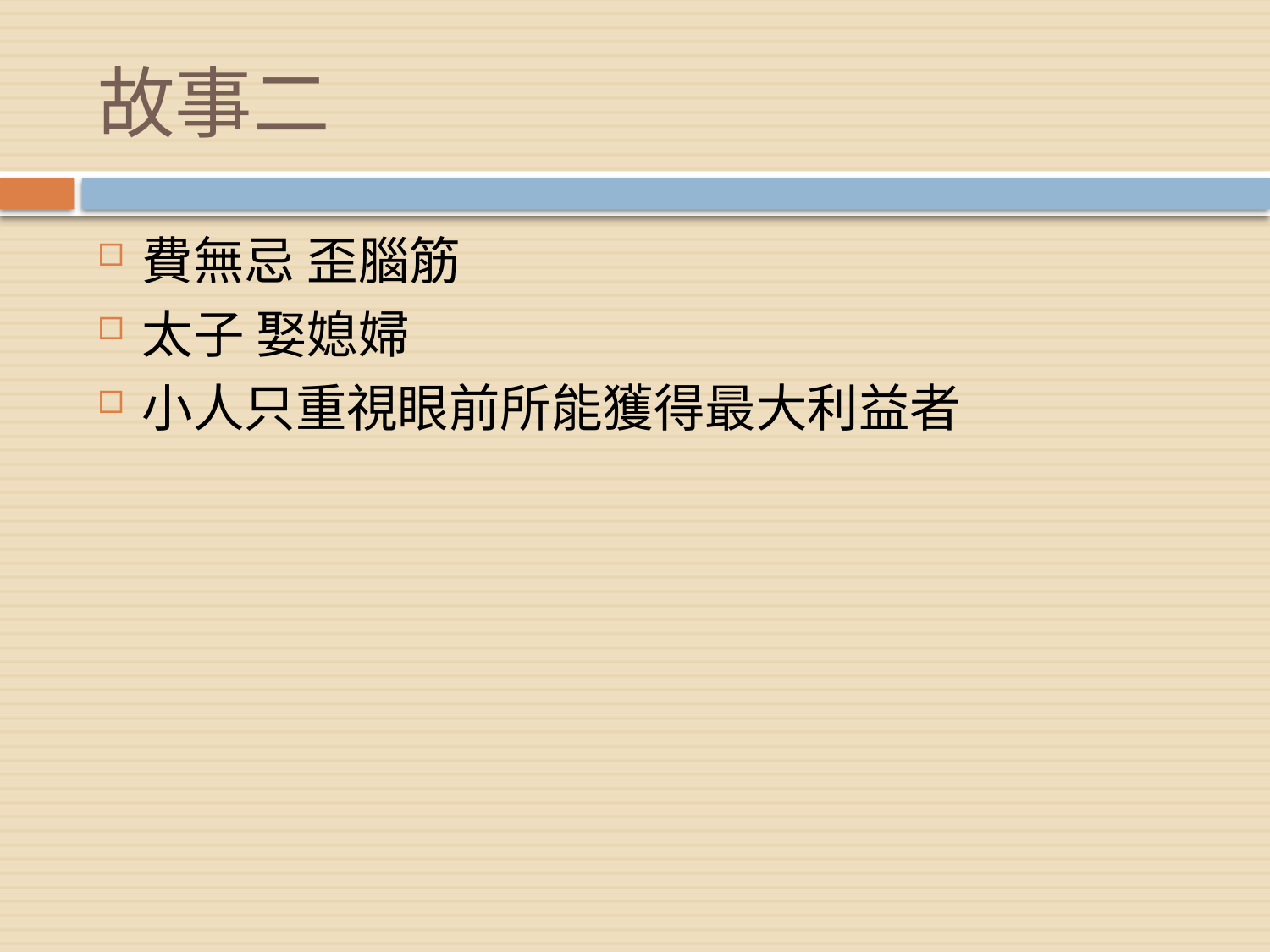

# 故事二
費無忌 歪腦筋
太子 娶媳婦
小人只重視眼前所能獲得最大利益者